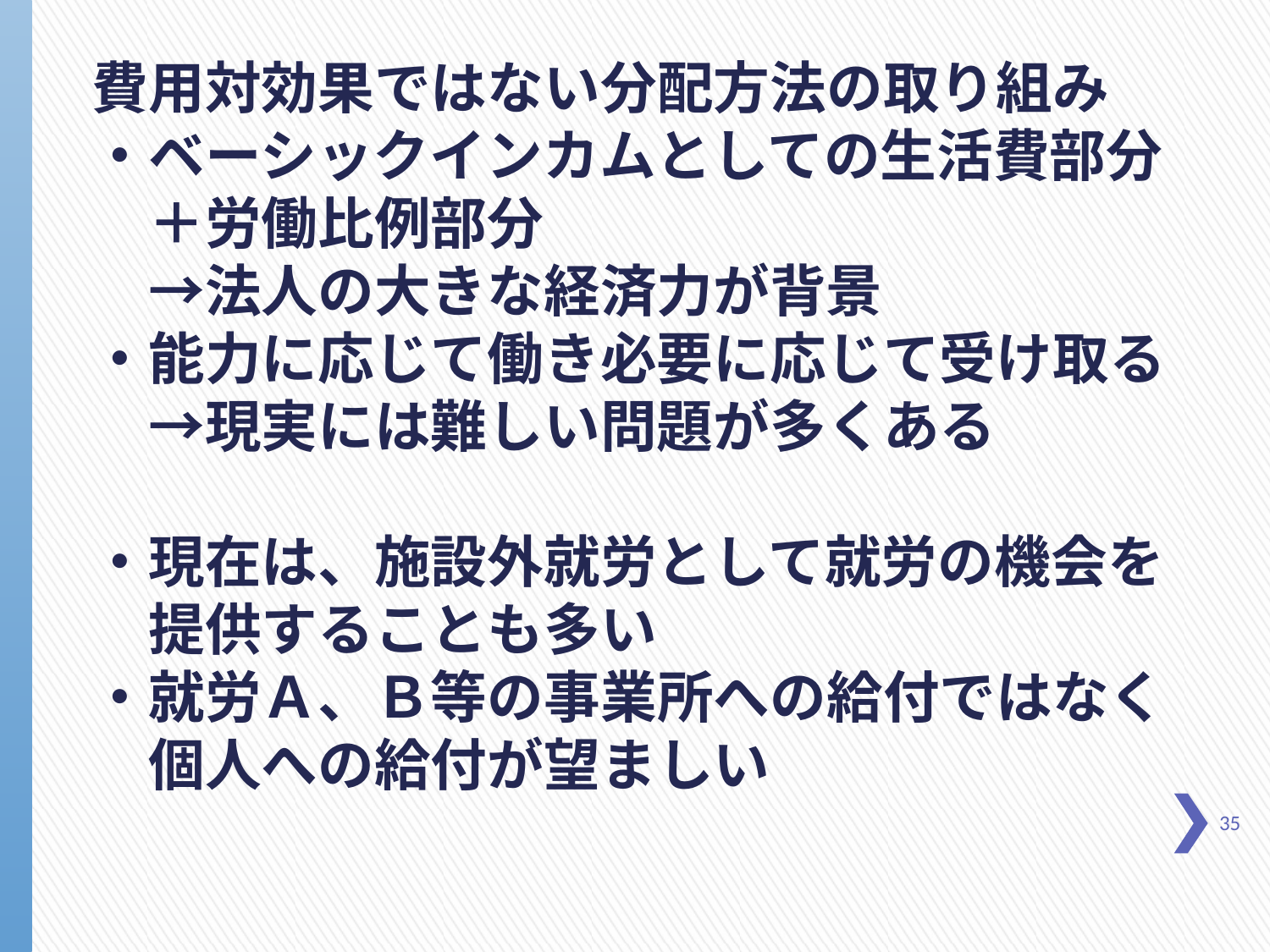

費用対効果ではない分配方法の取り組み
・ベーシックインカムとしての生活費部分
　＋労働比例部分
　→法人の大きな経済力が背景
・能力に応じて働き必要に応じて受け取る
　→現実には難しい問題が多くある

・現在は、施設外就労として就労の機会を
　提供することも多い
・就労Ａ、Ｂ等の事業所への給付ではなく
　個人への給付が望ましい
35